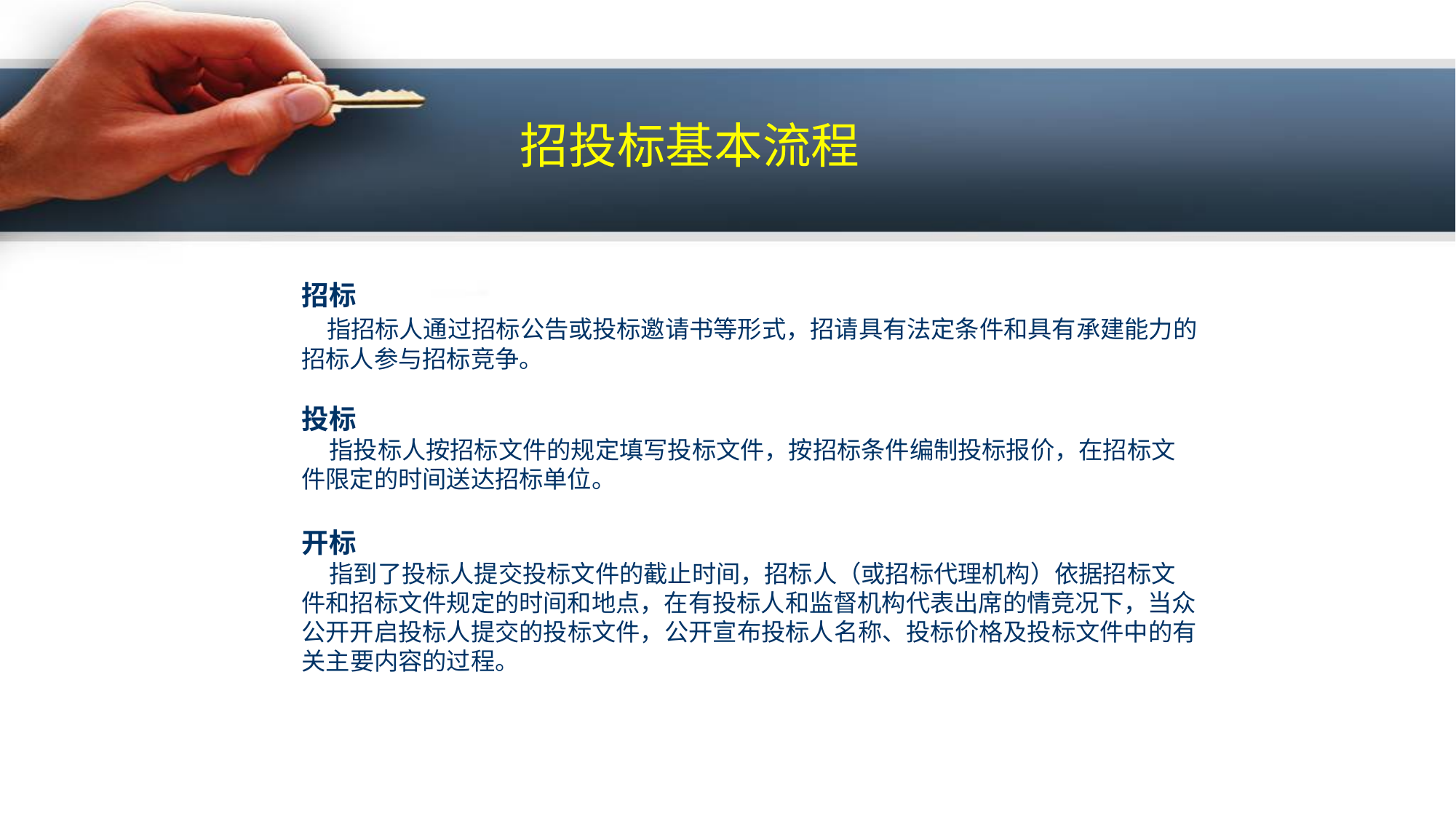

招投标基本流程
招标
   指招标人通过招标公告或投标邀请书等形式，招请具有法定条件和具有承建能力的招标人参与招标竞争。

投标
    指投标人按招标文件的规定填写投标文件，按招标条件编制投标报价，在招标文件限定的时间送达招标单位。

开标
    指到了投标人提交投标文件的截止时间，招标人（或招标代理机构）依据招标文件和招标文件规定的时间和地点，在有投标人和监督机构代表出席的情竞况下，当众公开开启投标人提交的投标文件，公开宣布投标人名称、投标价格及投标文件中的有关主要内容的过程。